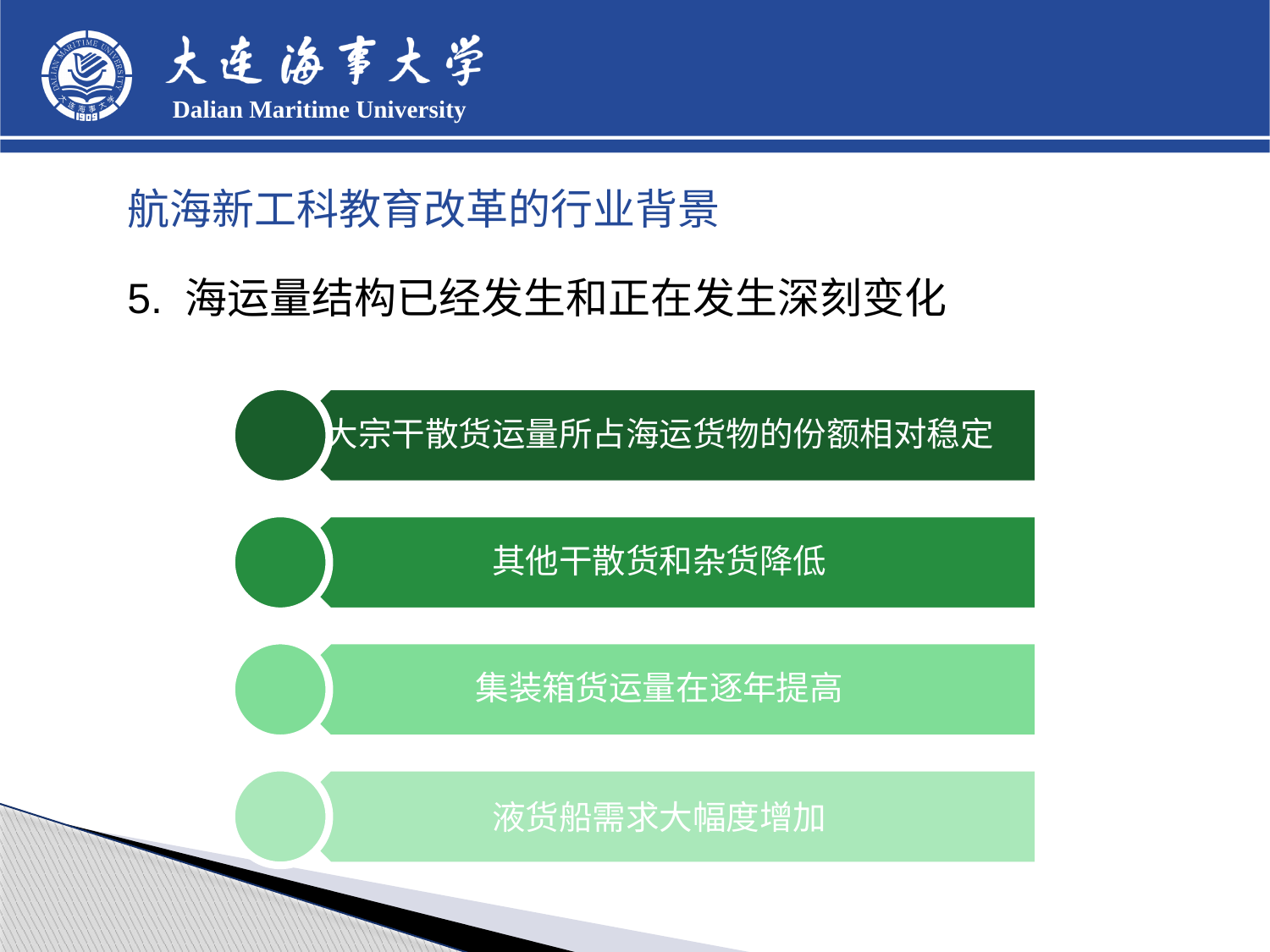

航海新工科教育改革的行业背景

5. 海运量结构已经发生和正在发生深刻变化
大宗干散货运量所占海运货物的份额相对稳定
其他干散货和杂货降低
集装箱货运量在逐年提高
液货船需求大幅度增加